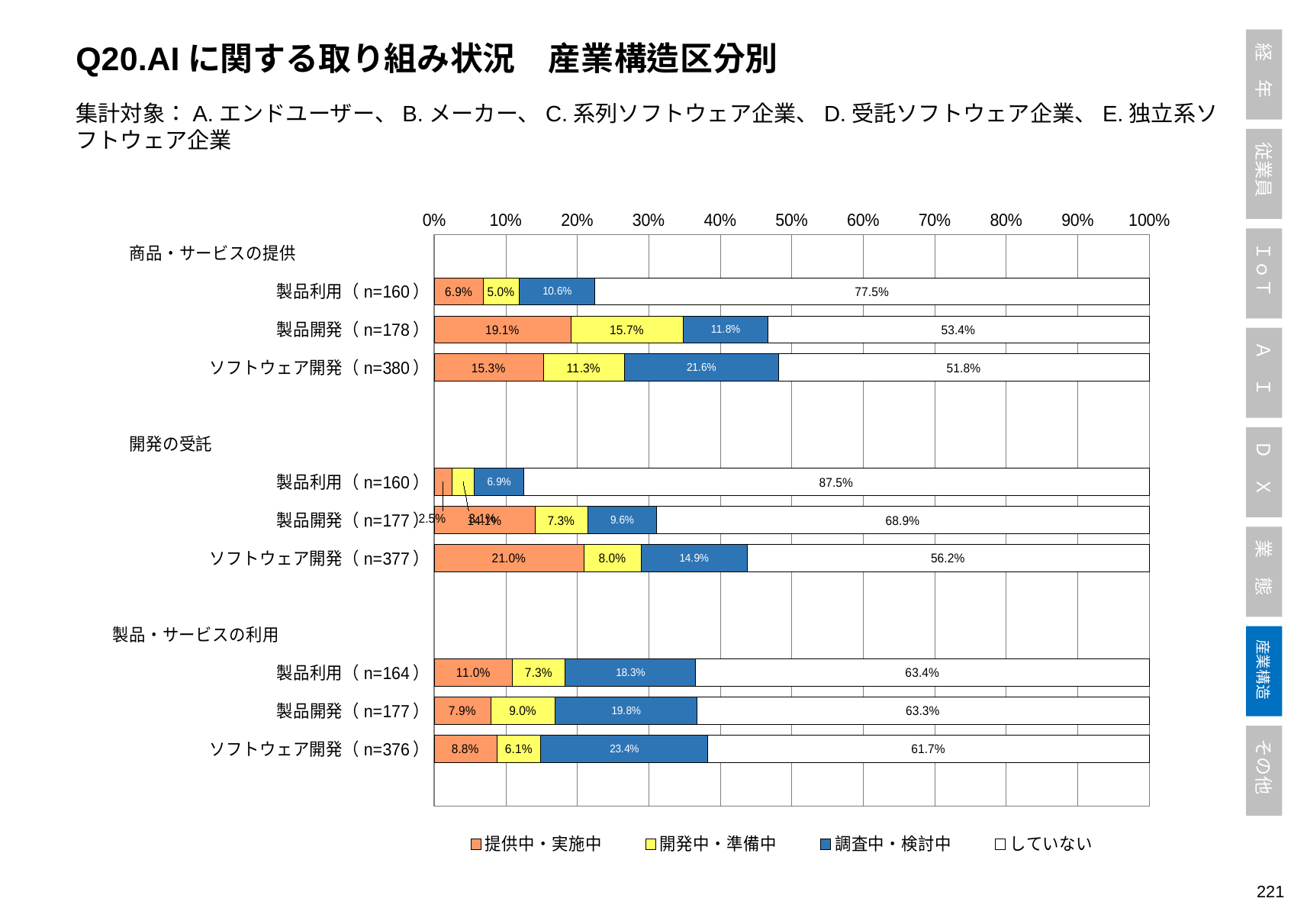

Q20.AIに関する取り組み状況　産業構造区分別
集計対象：A.エンドユーザー、B.メーカー、C.系列ソフトウェア企業、D.受託ソフトウェア企業、E.独立系ソフトウェア企業

### Chart

| Category | 提供中・実施中 | 開発中・準備中 | 調査中・検討中 | していない |
|---|---|---|---|---|
| 商品・サービスの提供　　　　　　　　 | None | None | None | None |
| 製品利用（n=160） | 0.06875 | 0.05 | 0.10625 | 0.775 |
| 製品開発（n=178） | 0.19101123595505617 | 0.15730337078651685 | 0.11797752808988764 | 0.5337078651685393 |
| ソフトウェア開発（n=380） | 0.15263157894736842 | 0.11315789473684211 | 0.21578947368421053 | 0.5184210526315789 |
|  | None | None | None | None |
| 開発の受託　　　　　　　　　　　　　 | None | None | None | None |
| 製品利用（n=160） | 0.025 | 0.03125 | 0.06875 | 0.875 |
| 製品開発（n=177） | 0.14124293785310735 | 0.07344632768361582 | 0.096045197740113 | 0.6892655367231638 |
| ソフトウェア開発（n=377） | 0.20954907161803712 | 0.07957559681697612 | 0.14854111405835543 | 0.5623342175066313 |
|  | None | None | None | None |
| 製品・サービスの利用　　　　　　　　　 | None | None | None | None |
| 製品利用（n=164） | 0.10975609756097561 | 0.07317073170731707 | 0.18292682926829268 | 0.6341463414634146 |
| 製品開発（n=177） | 0.07909604519774012 | 0.0903954802259887 | 0.1977401129943503 | 0.632768361581921 |
| ソフトウェア開発（n=376） | 0.08776595744680851 | 0.061170212765957445 | 0.23404255319148937 | 0.6170212765957447 |
221